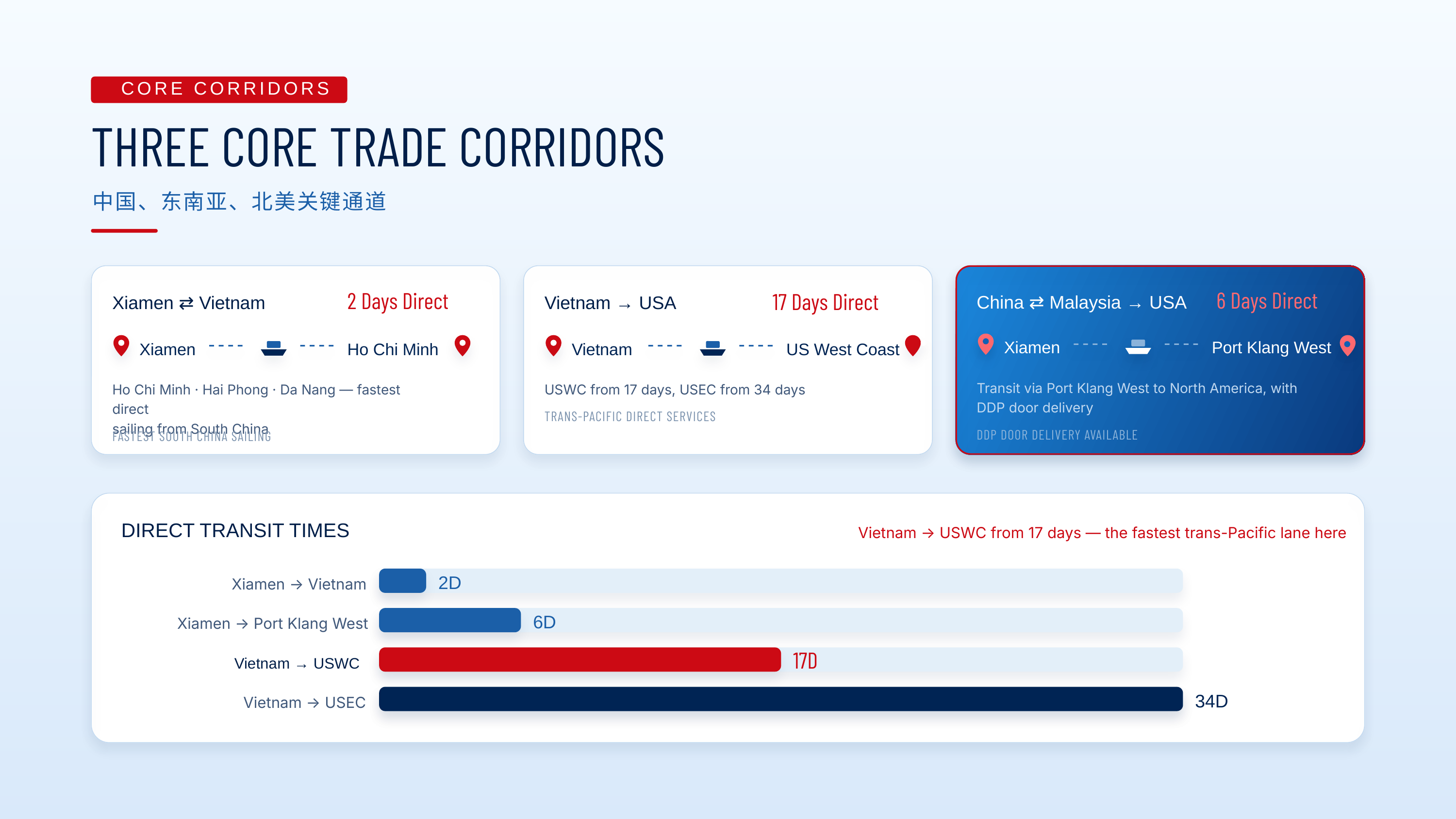

CORE CORRIDORS
THREE CORE TRADE CORRIDORS
中国、东南亚、北美关键通道

2 Days Direct
China ⇄ Malaysia → USA
Xiamen ⇄ Vietnam
Vietnam → USA
17 Days Direct
6 Days Direct
Xiamen
Port Klang West
Xiamen
Ho Chi Minh
Vietnam
US West Coast

Transit via Port Klang West to North America, with
DDP door delivery
Ho Chi Minh · Hai Phong · Da Nang — fastest direct
sailing from South China
USWC from 17 days, USEC from 34 days
TRANS-PACIFIC DIRECT SERVICES
DDP DOOR DELIVERY AVAILABLE
FASTEST SOUTH CHINA SAILING

DIRECT TRANSIT TIMES
Vietnam → USWC from 17 days — the fastest trans-Pacific lane here
Xiamen → Vietnam

2D
Xiamen → Port Klang West

6D
17D
Vietnam → USWC

Vietnam → USEC

34D